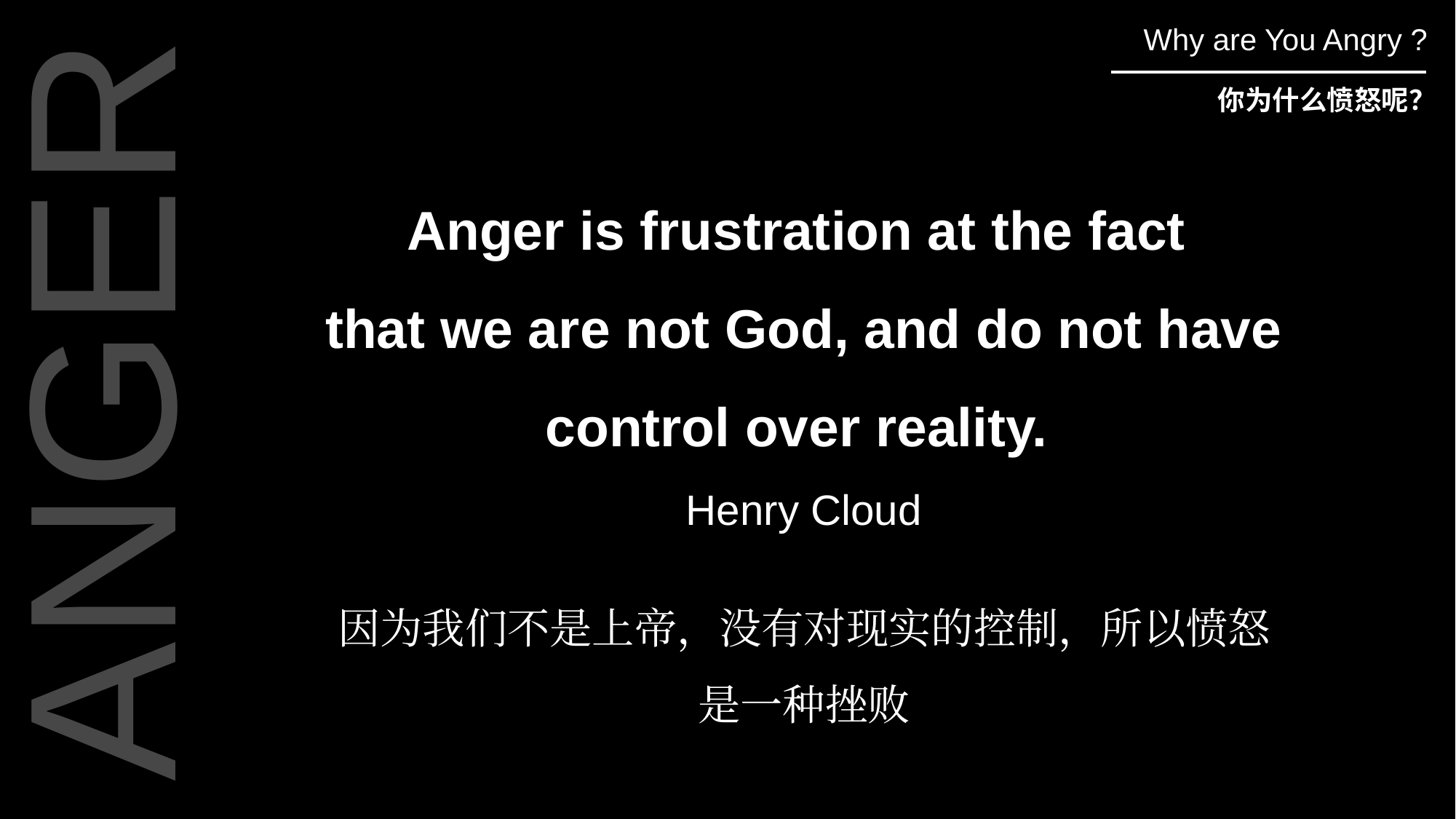

Why are You Angry ?
你为什么愤怒呢？
Anger is frustration at the fact
that we are not God, and do not have control over reality.
Henry Cloud
ANGER
因为我们不是上帝，没有对现实的控制，所以愤怒是一种挫败